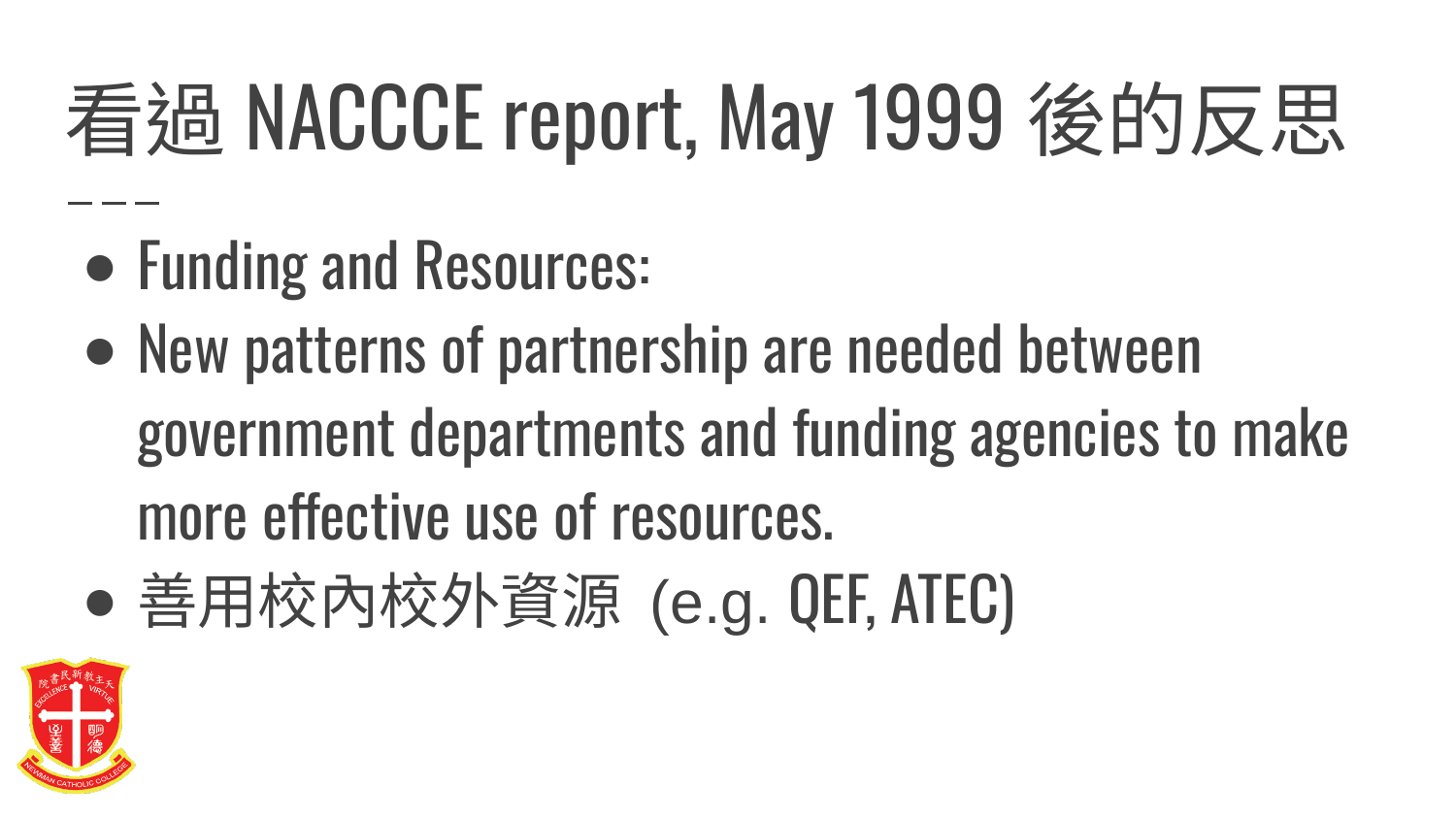

# 看過NACCCE report, May 1999後的反思
Funding and Resources:
New patterns of partnership are needed between government departments and funding agencies to make more effective use of resources.
善用校內校外資源 (e.g. QEF, ATEC)